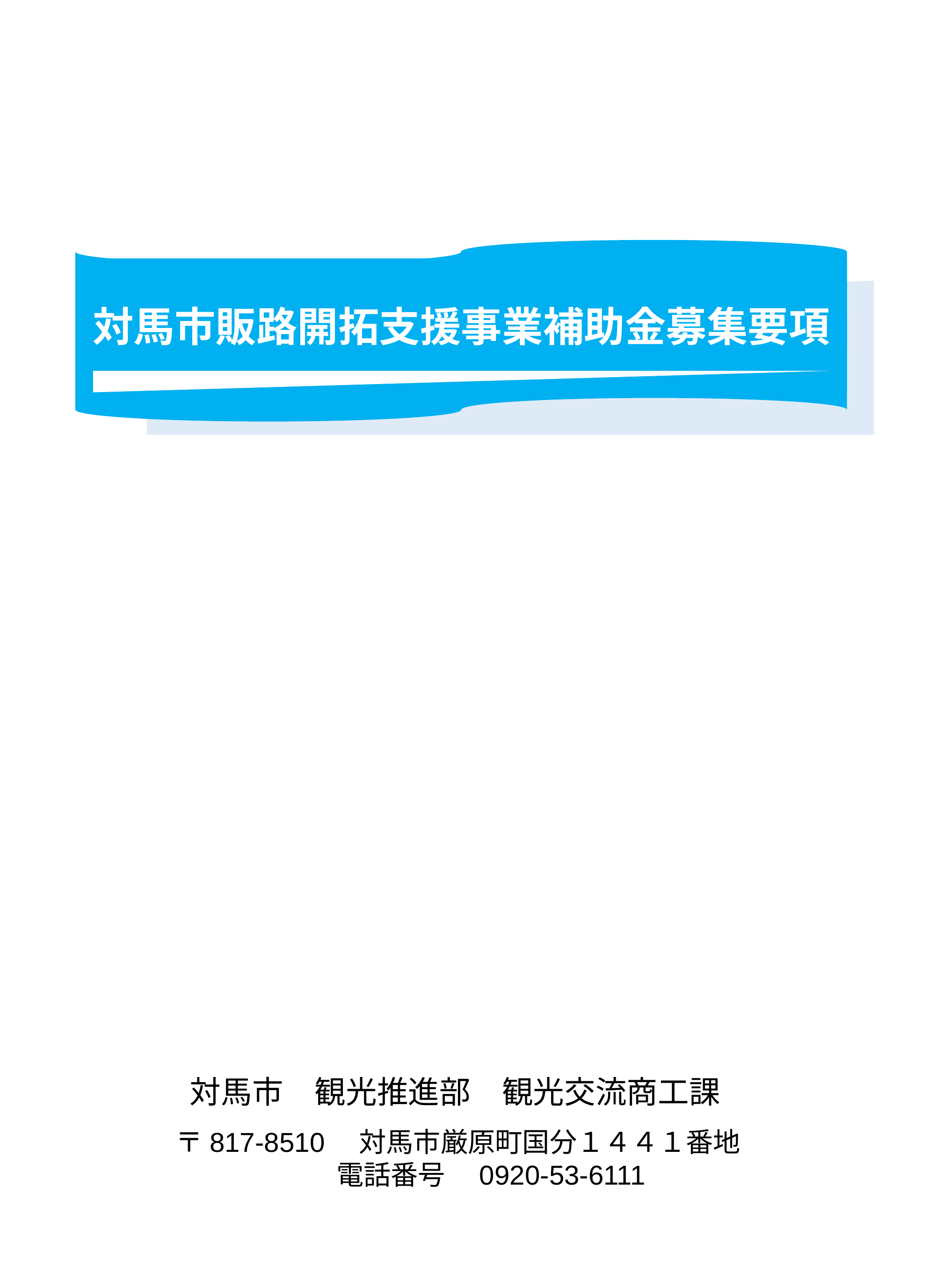

対馬市販路開拓支援事業補助金募集要項

 対馬市　観光推進部　観光交流商工課
〒817-8510　対馬市厳原町国分１４４１番地
 電話番号　0920-53-6111